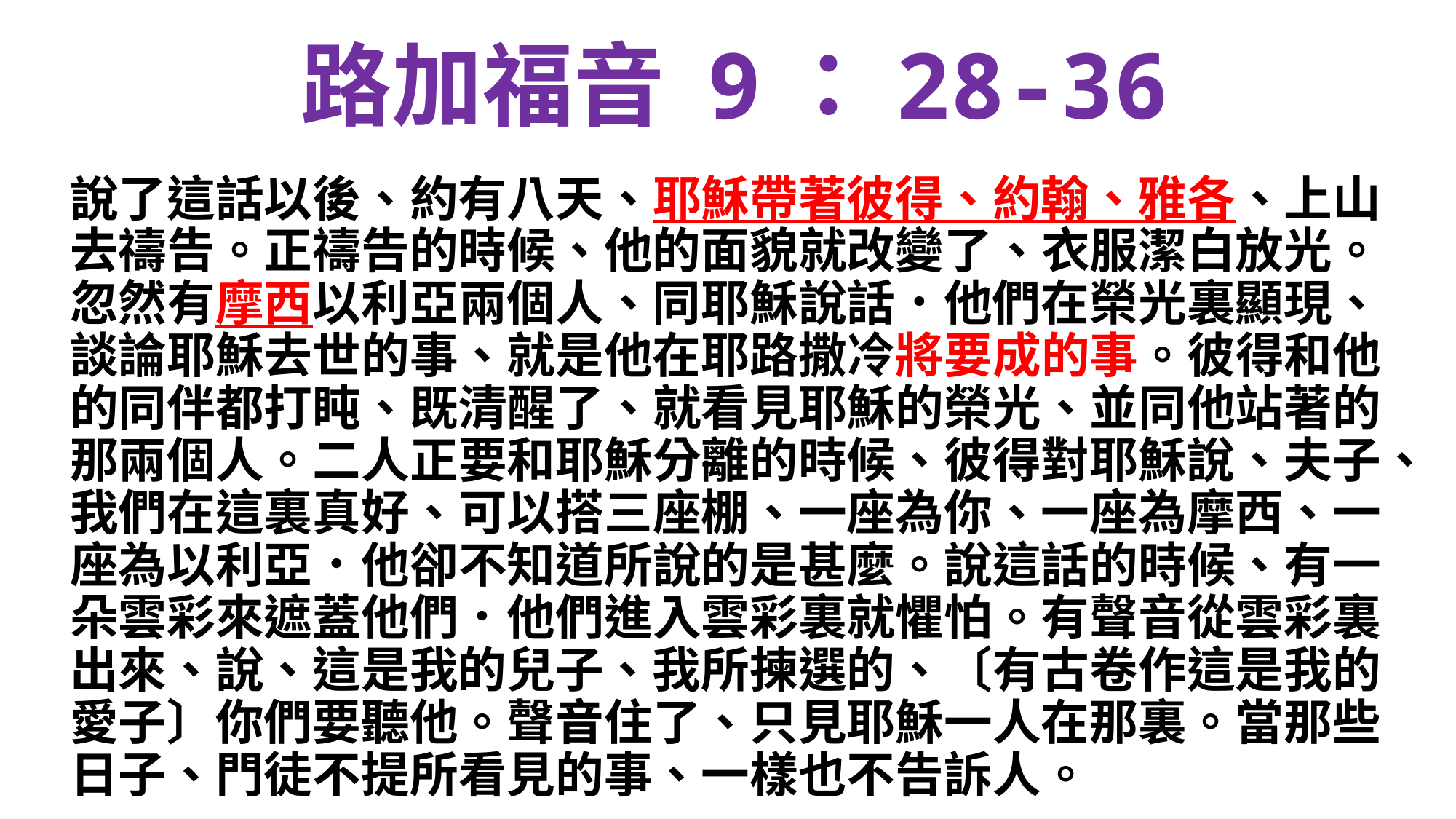

# 路加福音 9：28-36
說了這話以後、約有八天、耶穌帶著彼得、約翰、雅各、上山去禱告。正禱告的時候、他的面貌就改變了、衣服潔白放光。忽然有摩西以利亞兩個人、同耶穌說話．他們在榮光裏顯現、談論耶穌去世的事、就是他在耶路撒冷將要成的事。彼得和他的同伴都打盹、既清醒了、就看見耶穌的榮光、並同他站著的那兩個人。二人正要和耶穌分離的時候、彼得對耶穌說、夫子、我們在這裏真好、可以搭三座棚、一座為你、一座為摩西、一座為以利亞．他卻不知道所說的是甚麼。說這話的時候、有一朵雲彩來遮蓋他們．他們進入雲彩裏就懼怕。有聲音從雲彩裏出來、說、這是我的兒子、我所揀選的、〔有古卷作這是我的愛子〕你們要聽他。聲音住了、只見耶穌一人在那裏。當那些日子、門徒不提所看見的事、一樣也不告訴人。